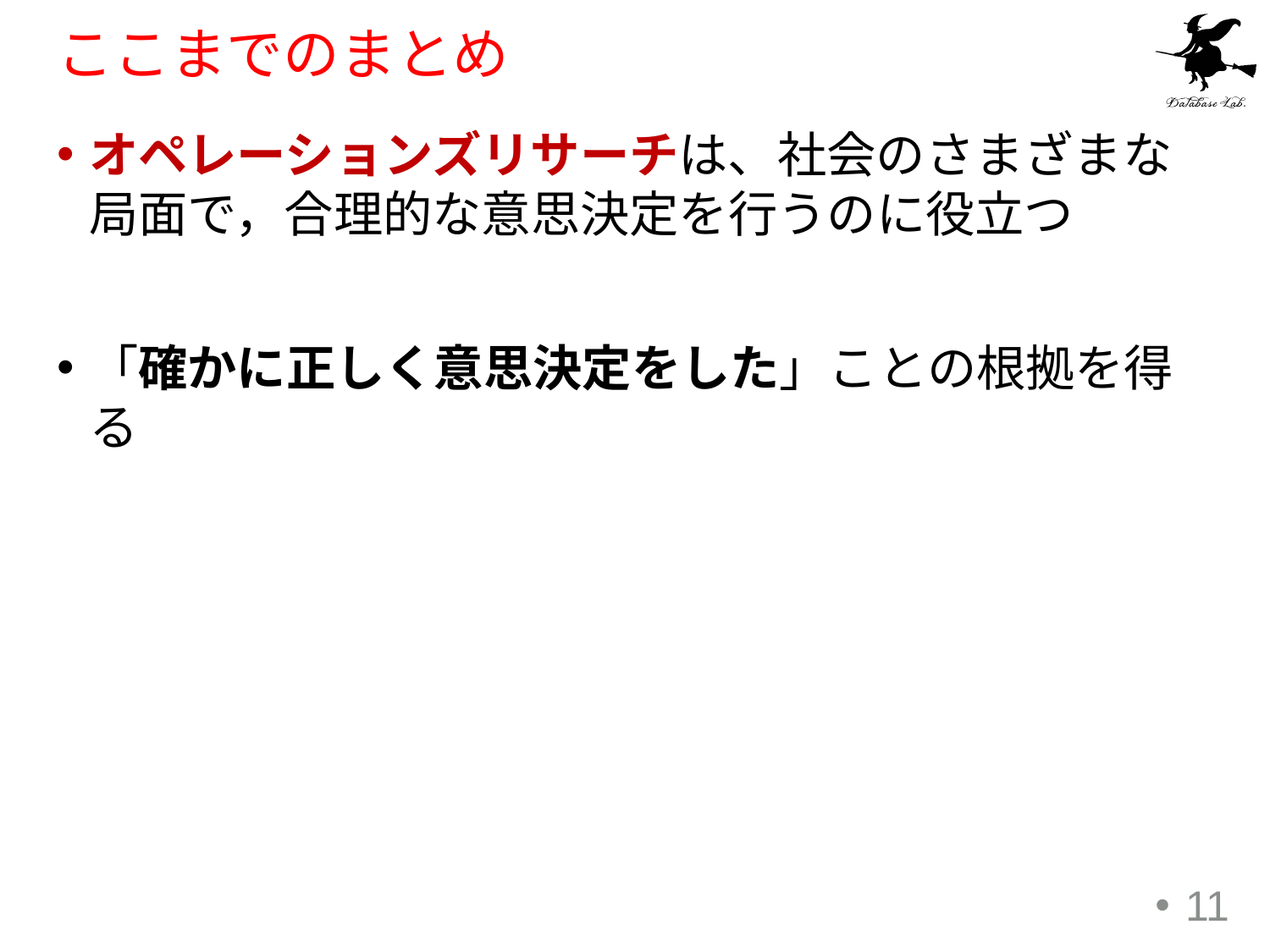

# ここまでのまとめ
オペレーションズリサーチは、社会のさまざまな局面で，合理的な意思決定を行うのに役立つ

「確かに正しく意思決定をした」ことの根拠を得る
11